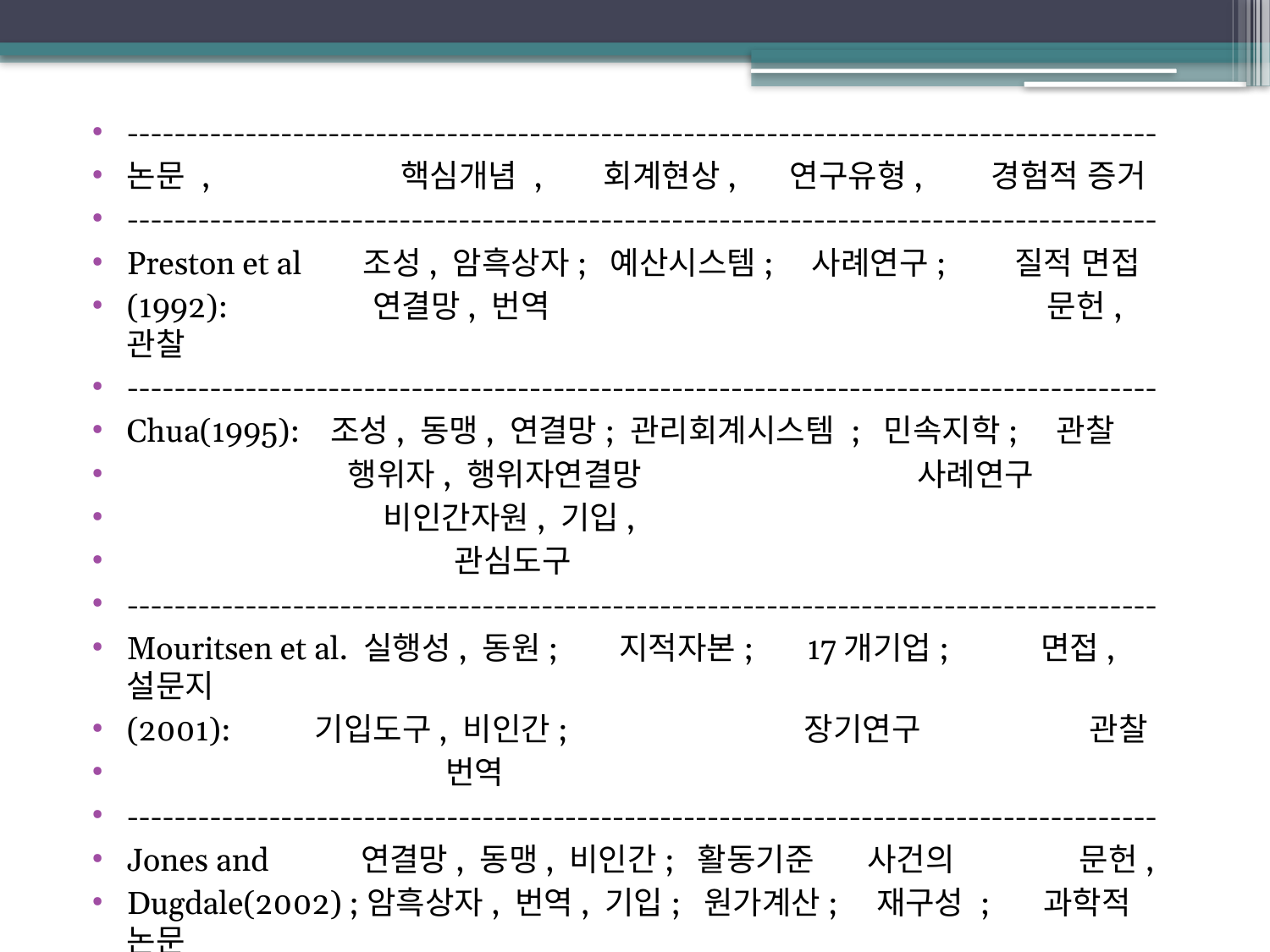

---------------------------------------------------------------------------------------
논문 ,                        핵심개념 ,       회계현상,      연구유형,        경험적 증거
---------------------------------------------------------------------------------------
Preston et al       조성, 암흑상자;  예산시스템;    사례연구;        질적 면접
(1992):                  연결망, 번역                                                        문헌, 관찰
---------------------------------------------------------------------------------------
Chua(1995):   조성, 동맹, 연결망; 관리회계시스템 ;  민속지학;    관찰
                        행위자, 행위자연결망                               사례연구
                            비인간자원, 기입,
                                    관심도구
---------------------------------------------------------------------------------------
Mouritsen et al. 실행성, 동원;       지적자본;       17개기업;           면접, 설문지
(2001):          기입도구, 비인간;                              장기연구                   관찰
                                   번역
---------------------------------------------------------------------------------------
Jones and           연결망, 동맹, 비인간;  활동기준      사건의              문헌,
Dugdale(2002) ;암흑상자, 번역, 기입;  원가계산;    재구성 ;      과학적  논문
---------------------------------------------------------------------------------------